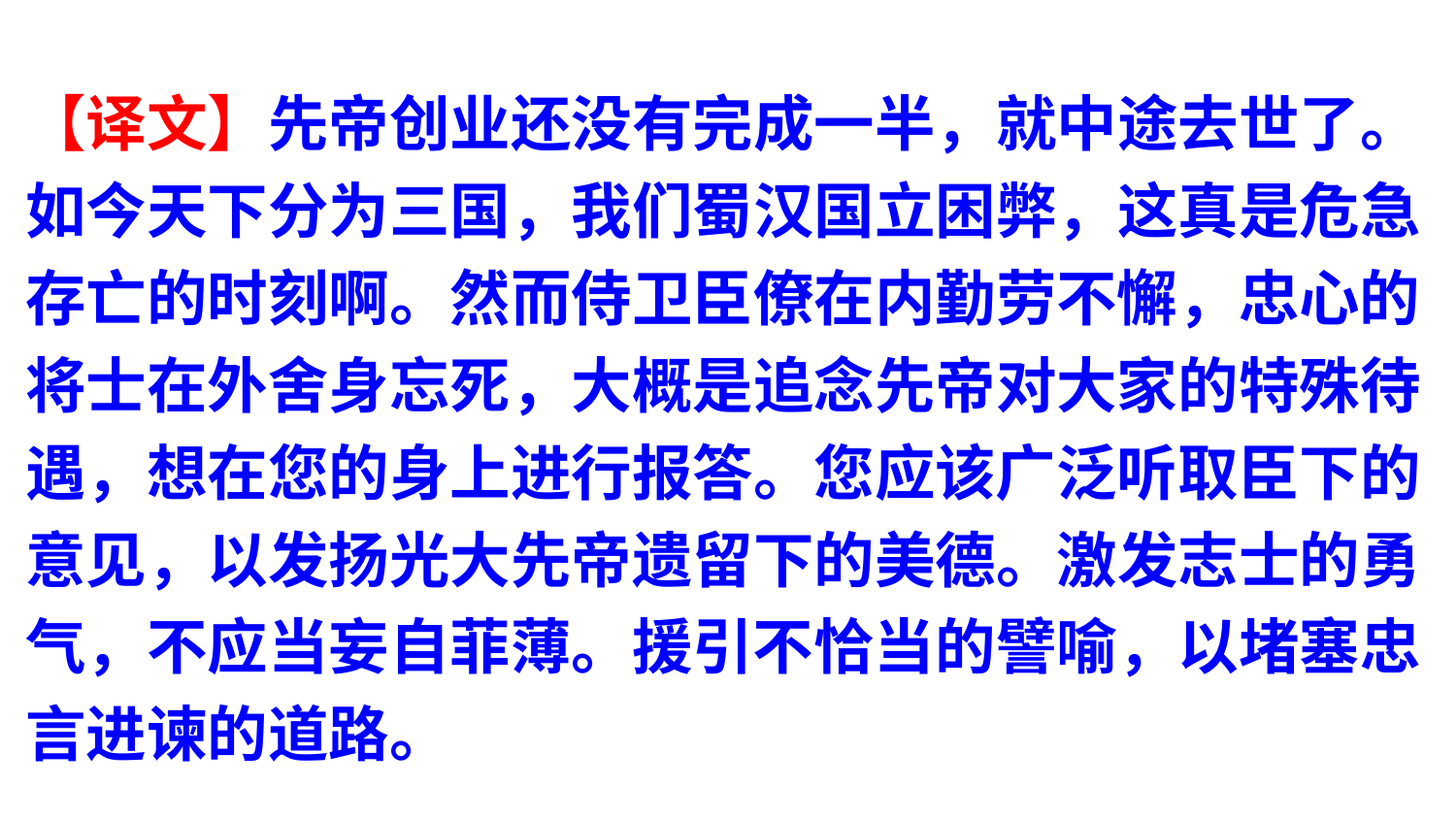

【译文】先帝创业还没有完成一半，就中途去世了。如今天下分为三国，我们蜀汉国立困弊，这真是危急存亡的时刻啊。然而侍卫臣僚在内勤劳不懈，忠心的将士在外舍身忘死，大概是追念先帝对大家的特殊待遇，想在您的身上进行报答。您应该广泛听取臣下的意见，以发扬光大先帝遗留下的美德。激发志士的勇气，不应当妄自菲薄。援引不恰当的譬喻，以堵塞忠言进谏的道路。